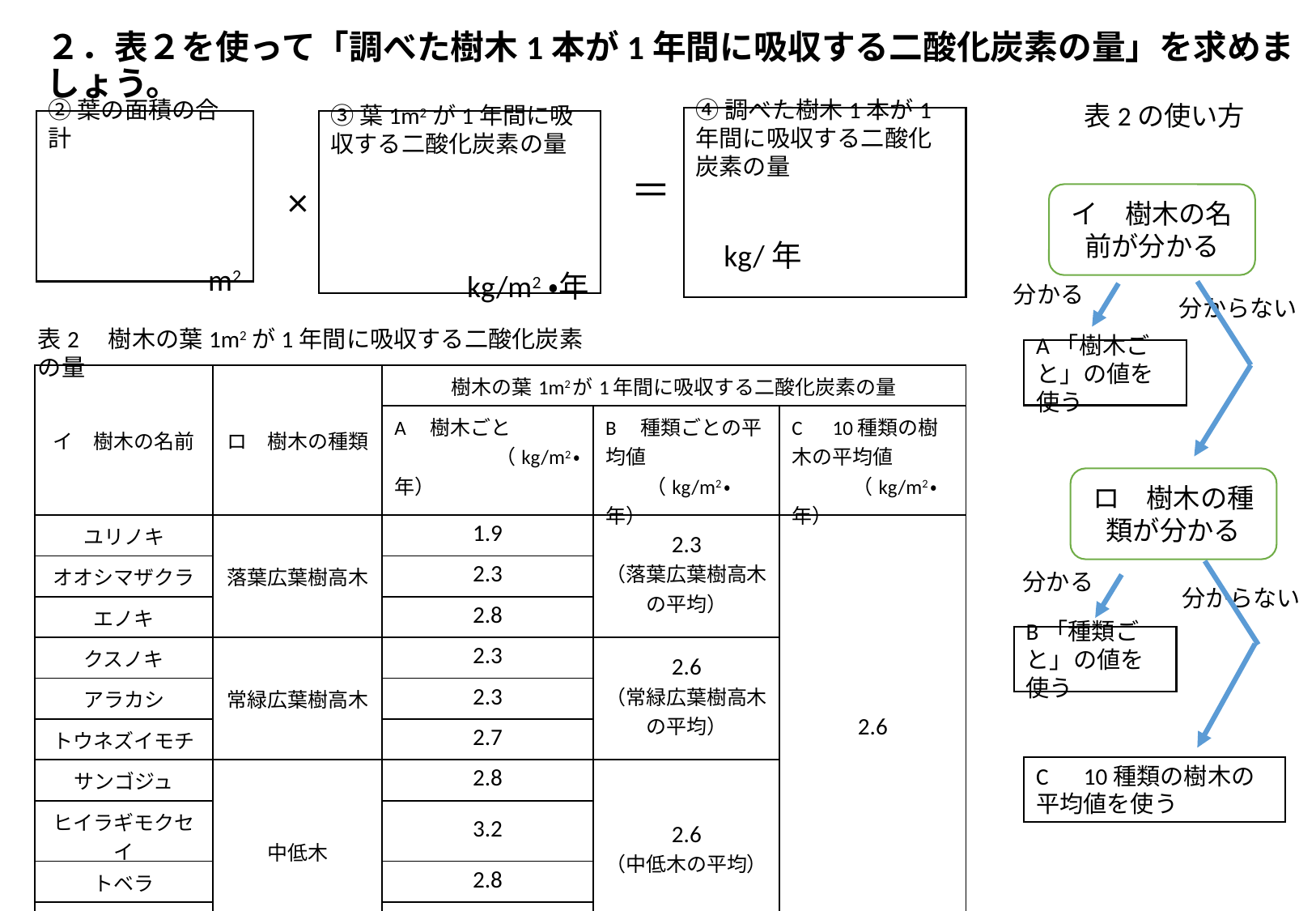

２．表２を使って「調べた樹木1本が1年間に吸収する二酸化炭素の量」を求めましょう。

表2の使い方
④調べた樹木1本が1年間に吸収する二酸化炭素の量

kg/年
②葉の面積の合計

m2
③葉1m2が1年間に吸収する二酸化炭素の量

　　　　　　　　　　　　　　　　　　　　kg/m2・年
＝
×
イ　樹木の名前が分かる
分かる
分からない
表2　樹木の葉1m2が1年間に吸収する二酸化炭素の量
A「樹木ごと」の値を使う
| イ　樹木の名前 | ロ　樹木の種類 | 樹木の葉1m2が1年間に吸収する二酸化炭素の量 |  |  |
| --- | --- | --- | --- | --- |
|  |  | A　樹木ごと　　　　　　　　（kg/m2・年） | B　種類ごとの平均値　　　　　　　　（kg/m2・年） | C　10種類の樹木の平均値　　　　　　（kg/m2・年） |
| ユリノキ | 落葉広葉樹高木 | 1.9 | 2.3 （落葉広葉樹高木の平均） | 2.6 |
| オオシマザクラ |  | 2.3 |  |  |
| エノキ |  | 2.8 |  |  |
| クスノキ | 常緑広葉樹高木 | 2.3 | 2.6 （常緑広葉樹高木の平均） |  |
| アラカシ |  | 2.3 |  |  |
| トウネズイモチ |  | 2.7 |  |  |
| サンゴジュ | 中低木 | 2.8 | 2.6 （中低木の平均） |  |
| ヒイラギモクセイ |  | 3.2 |  |  |
| トベラ |  | 2.8 |  |  |
| シャリンバイ |  | 3.3 |  |  |
ロ　樹木の種類が分かる
分かる
分からない
B「種類ごと」の値を使う
C　10種類の樹木の平均値を使う